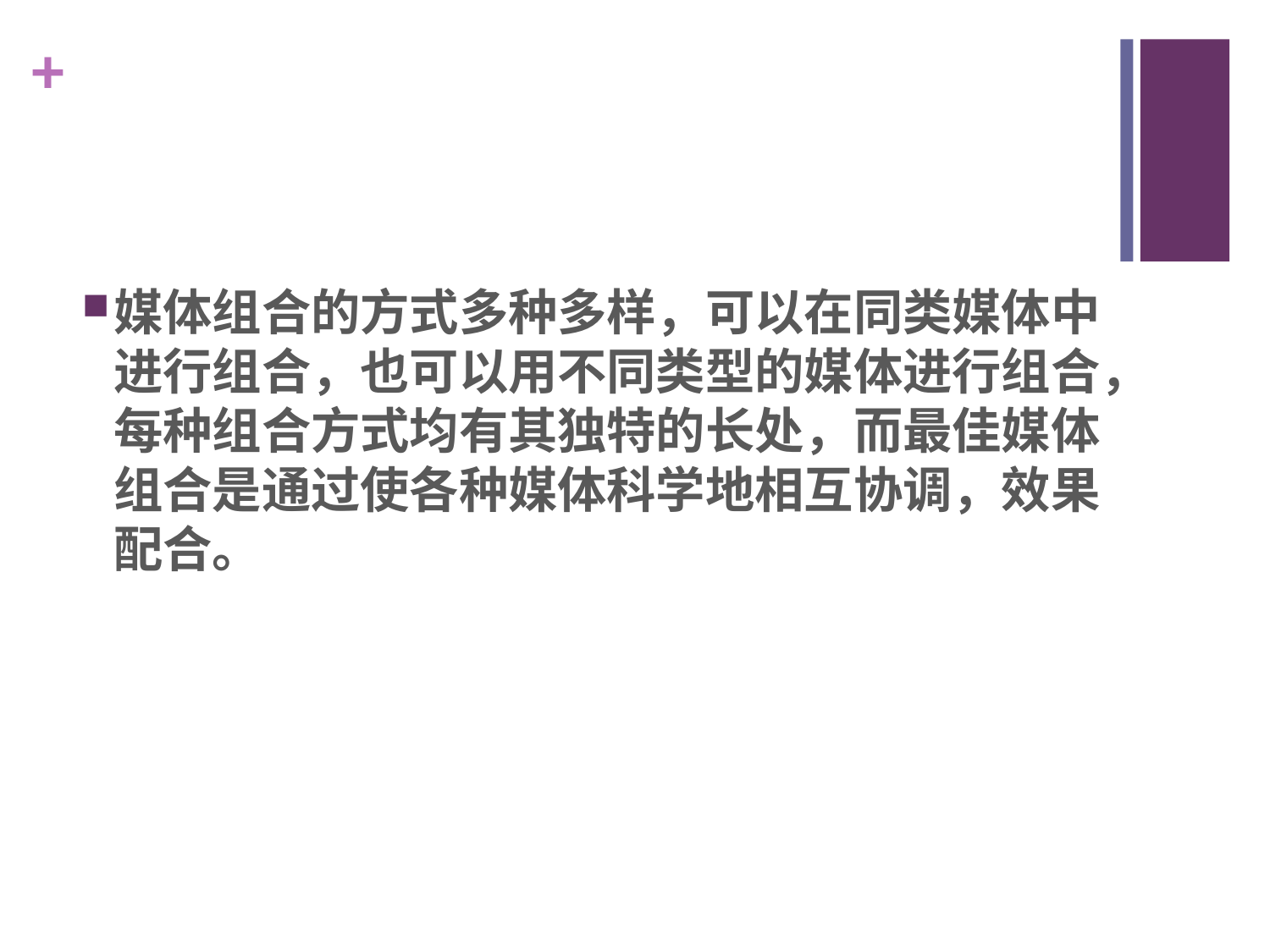

#
媒体组合的方式多种多样，可以在同类媒体中进行组合，也可以用不同类型的媒体进行组合，每种组合方式均有其独特的长处，而最佳媒体组合是通过使各种媒体科学地相互协调，效果配合。